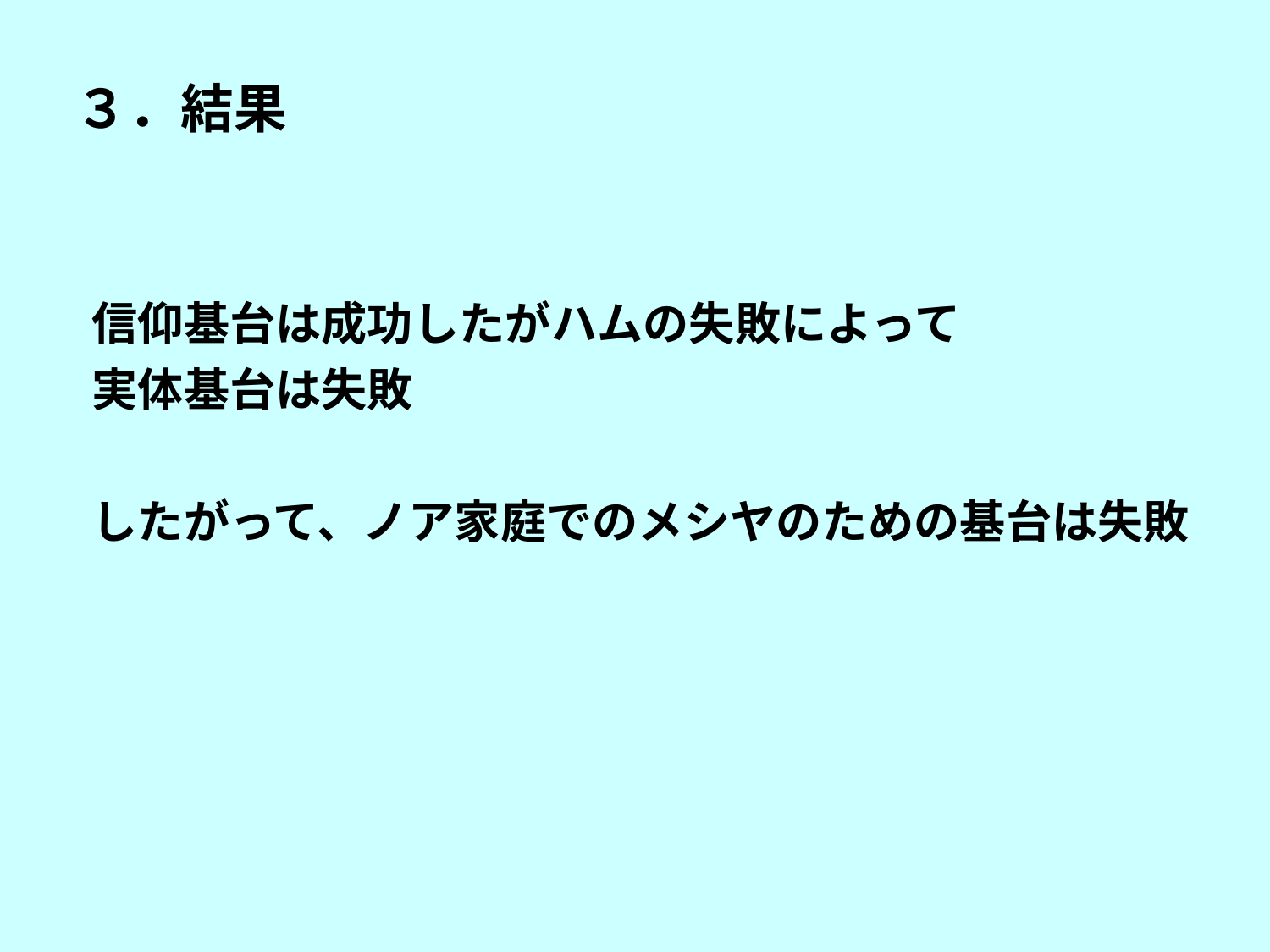

３．結果
信仰基台は成功したがハムの失敗によって
実体基台は失敗

したがって、ノア家庭でのメシヤのための基台は失敗